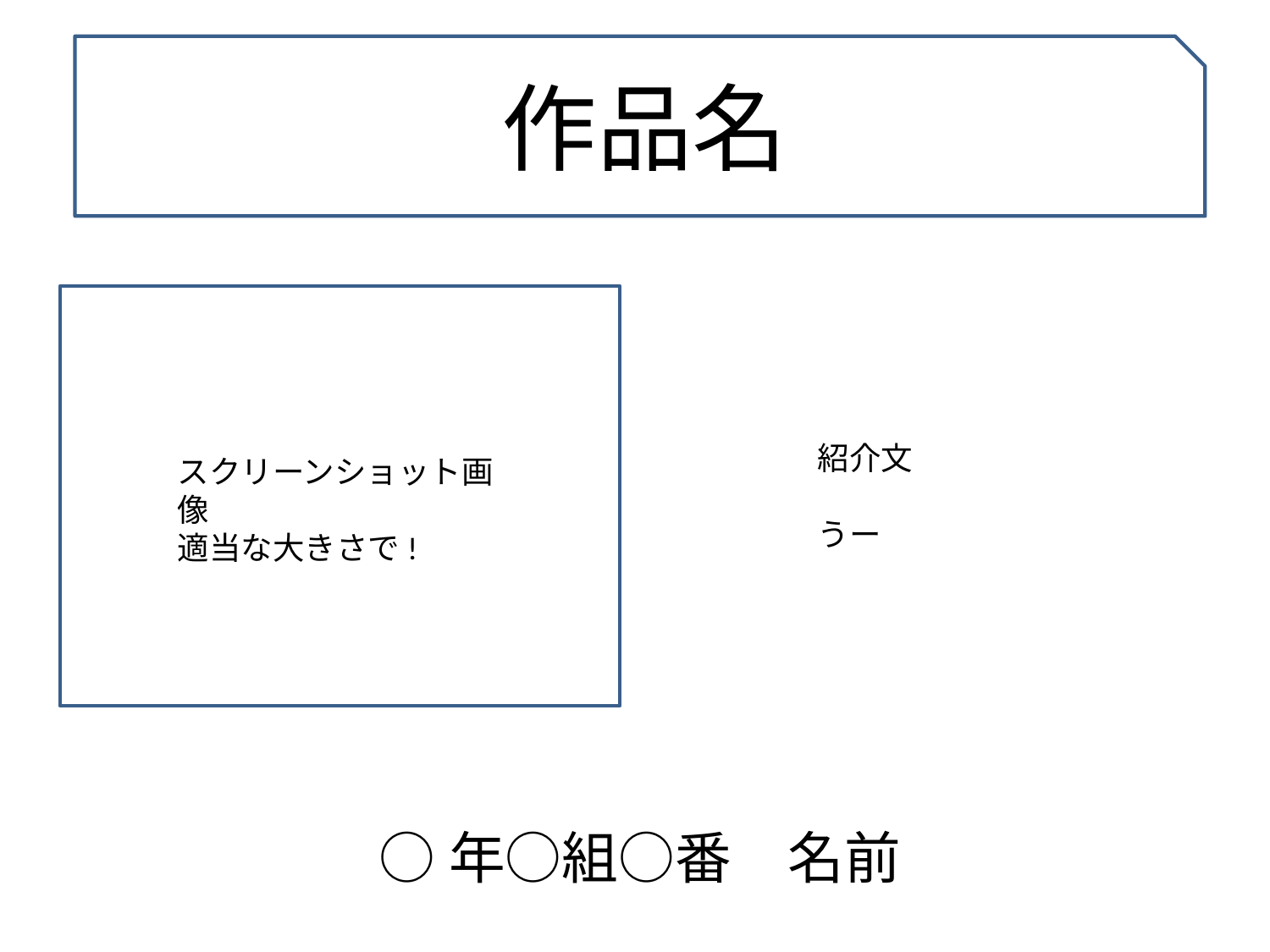

# 作品名

紹介文

うー
スクリーンショット画像
適当な大きさで!
○年○組○番　名前